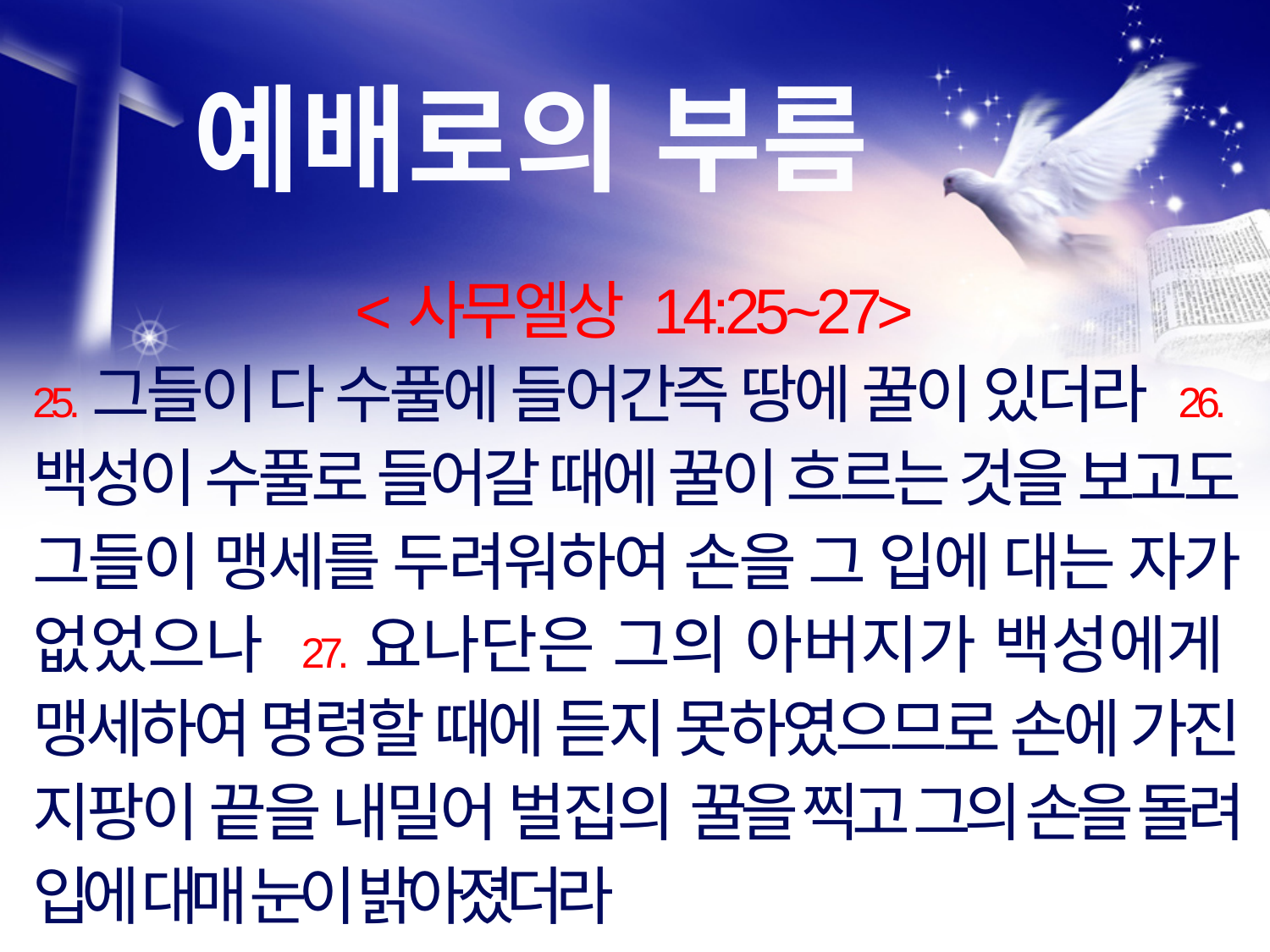

# 예배로의 부름
<사무엘상 14:25~27>
25.그들이 다 수풀에 들어간즉 땅에 꿀이 있더라 26.백성이 수풀로 들어갈 때에 꿀이 흐르는 것을 보고도 그들이 맹세를 두려워하여 손을 그 입에 대는 자가 없었으나 27.요나단은 그의 아버지가 백성에게 맹세하여 명령할 때에 듣지 못하였으므로 손에 가진 지팡이 끝을 내밀어 벌집의 꿀을 찍고 그의 손을 돌려 입에 대매 눈이 밝아졌더라